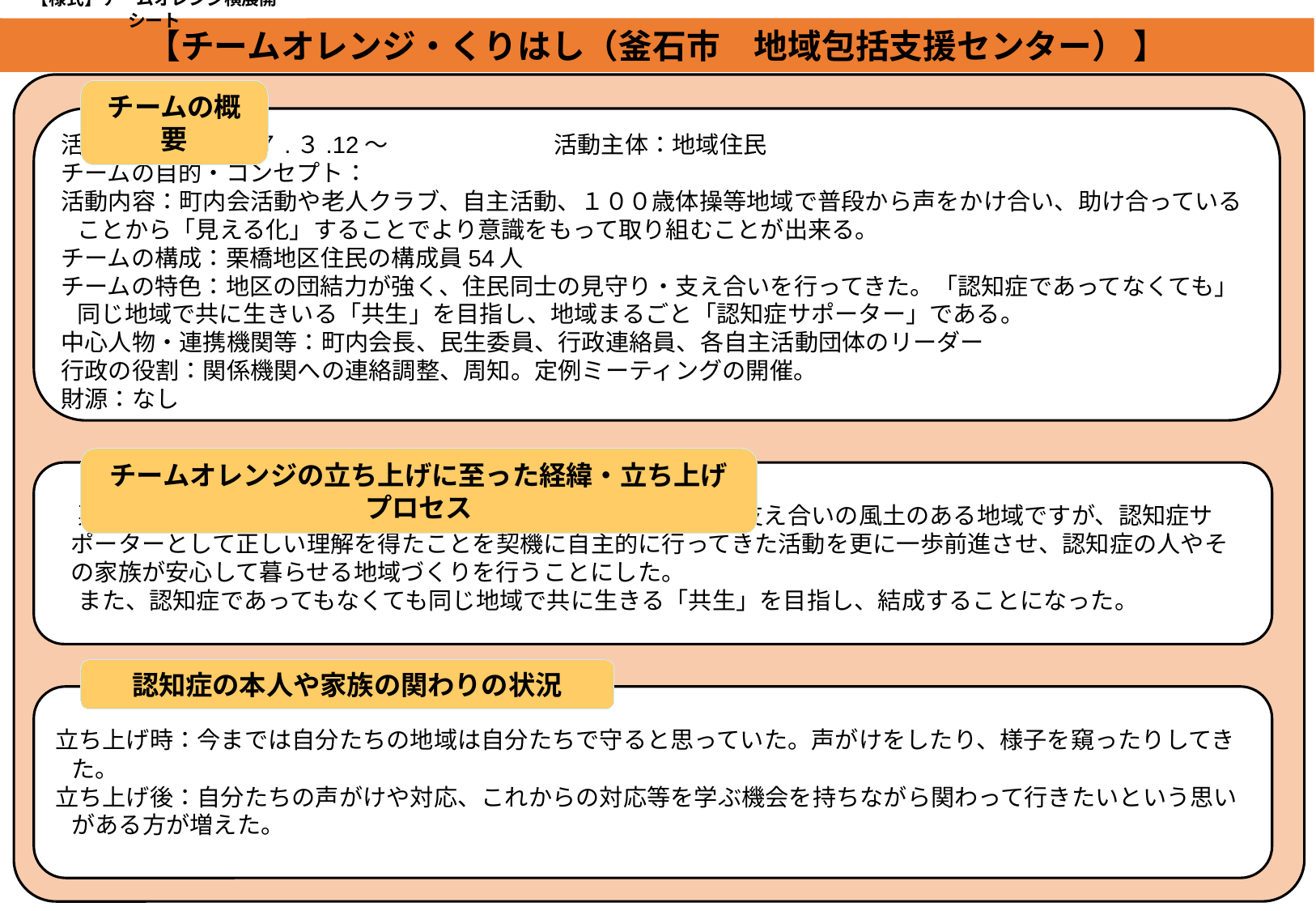

【様式】チームオレンジ横展開シート
【チームオレンジ・くりはし（釜石市　地域包括支援センター） 】

チームの概要
活動開始時期：R７.３.12～　　　　　　　活動主体：地域住民
チームの目的・コンセプト：
活動内容：町内会活動や老人クラブ、自主活動、１００歳体操等地域で普段から声をかけ合い、助け合っていることから「見える化」することでより意識をもって取り組むことが出来る。
チームの構成：栗橋地区住民の構成員54人
チームの特色：地区の団結力が強く、住民同士の見守り・支え合いを行ってきた。「認知症であってなくても」同じ地域で共に生きいる「共生」を目指し、地域まるごと「認知症サポーター」である。
中心人物・連携機関等：町内会長、民生委員、行政連絡員、各自主活動団体のリーダー
行政の役割：関係機関への連絡調整、周知。定例ミーティングの開催。
財源：なし
チームオレンジの立ち上げに至った経緯・立ち上げプロセス

　栗橋地区はもともと地域の団結力が強く、住民同士の見守り・支え合いの風土のある地域ですが、認知症サポーターとして正しい理解を得たことを契機に自主的に行ってきた活動を更に一歩前進させ、認知症の人やその家族が安心して暮らせる地域づくりを行うことにした。
　また、認知症であってもなくても同じ地域で共に生きる「共生」を目指し、結成することになった。
認知症の本人や家族の関わりの状況

立ち上げ時：今までは自分たちの地域は自分たちで守ると思っていた。声がけをしたり、様子を窺ったりしてきた。
立ち上げ後：自分たちの声がけや対応、これからの対応等を学ぶ機会を持ちながら関わって行きたいという思いがある方が増えた。